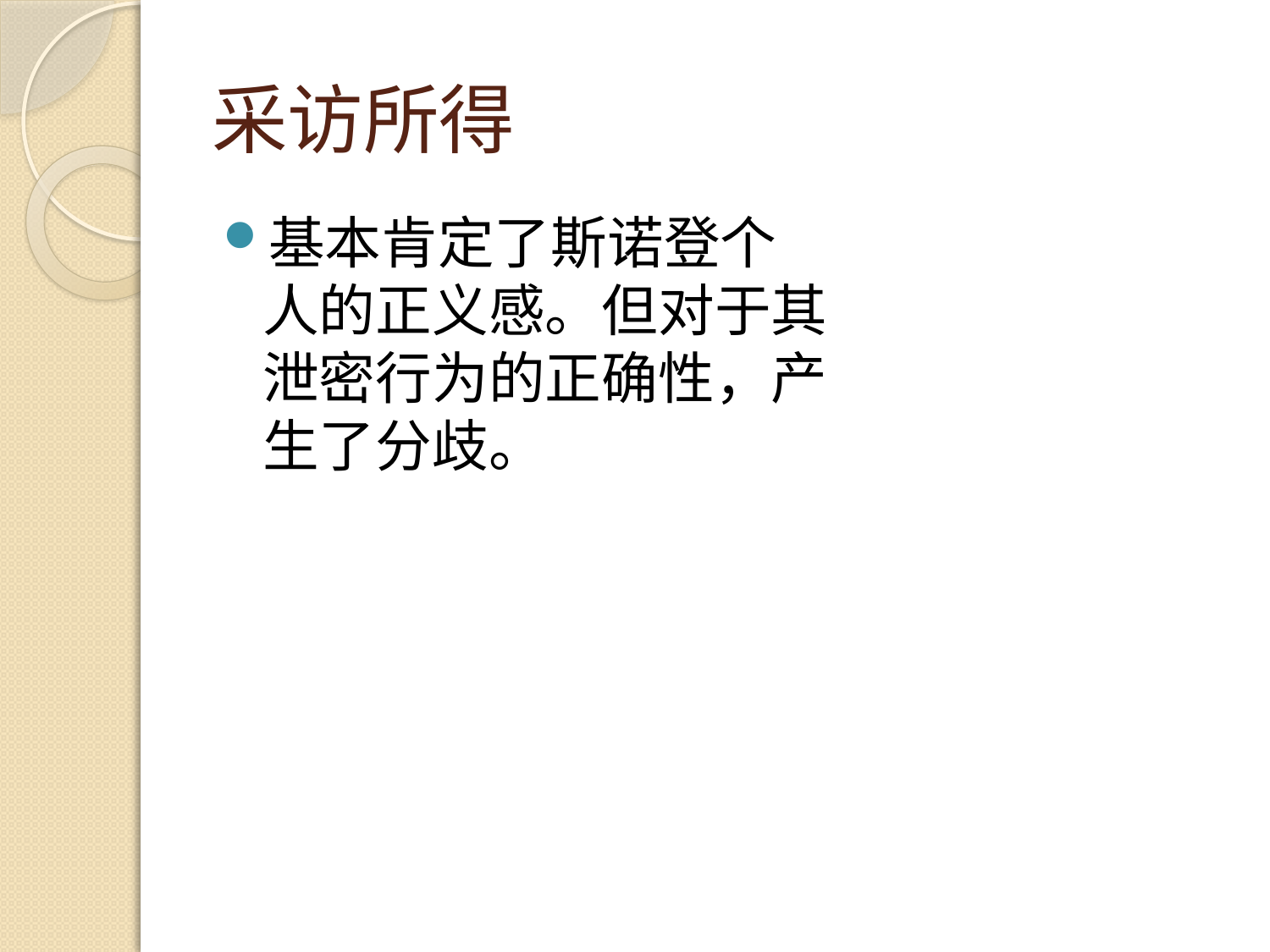

# 采访所得
基本肯定了斯诺登个人的正义感。但对于其泄密行为的正确性，产生了分歧。